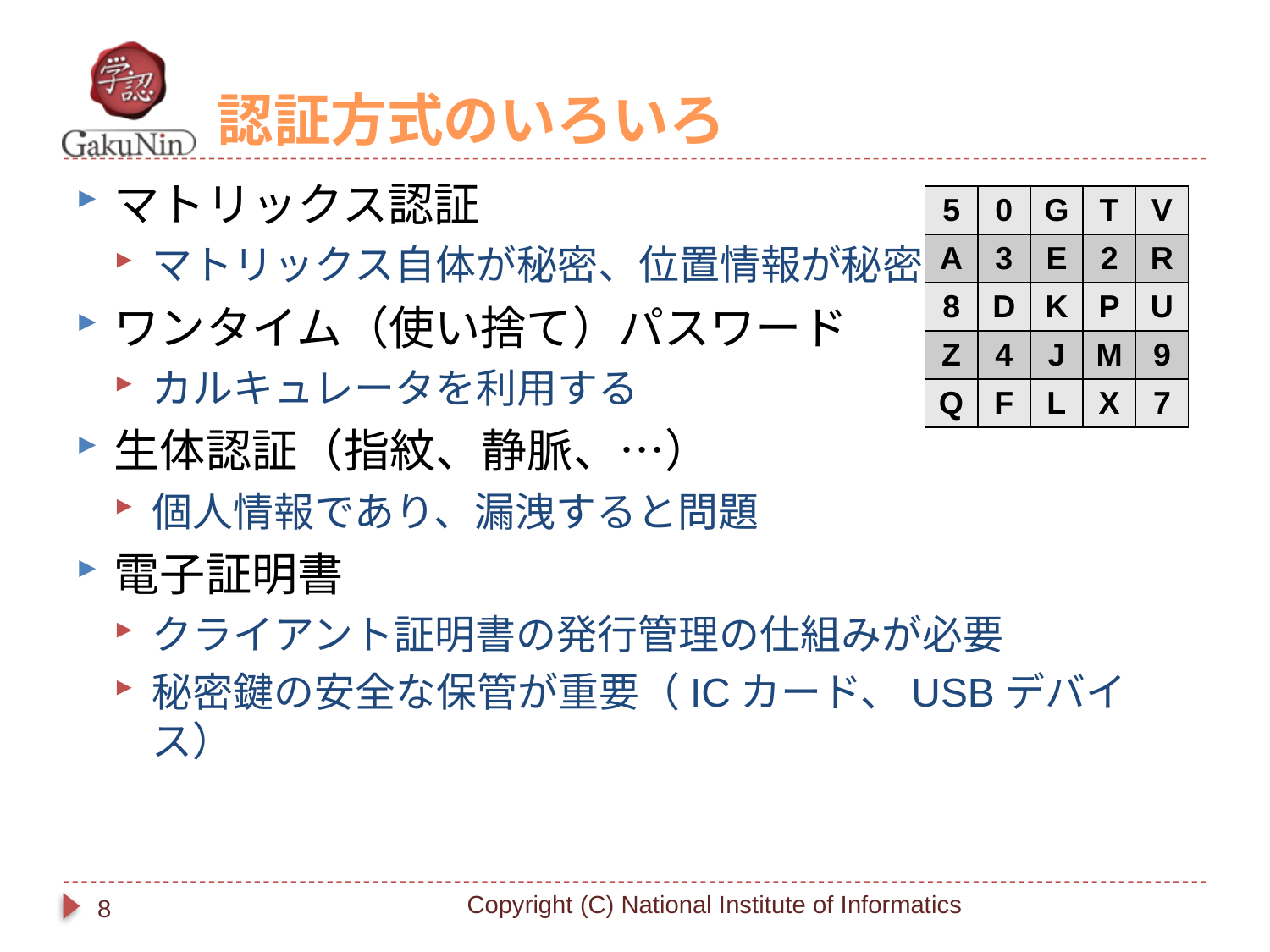

# 認証方式のいろいろ
マトリックス認証
マトリックス自体が秘密、位置情報が秘密
ワンタイム（使い捨て）パスワード
カルキュレータを利用する
生体認証（指紋、静脈、…）
個人情報であり、漏洩すると問題
電子証明書
クライアント証明書の発行管理の仕組みが必要
秘密鍵の安全な保管が重要（ICカード、USBデバイス）

| 5 | 0 | G | T | V |
| --- | --- | --- | --- | --- |
| A | 3 | E | 2 | R |
| 8 | D | K | P | U |
| Z | 4 | J | M | 9 |
| Q | F | L | X | 7 |
8
Copyright (C) National Institute of Informatics